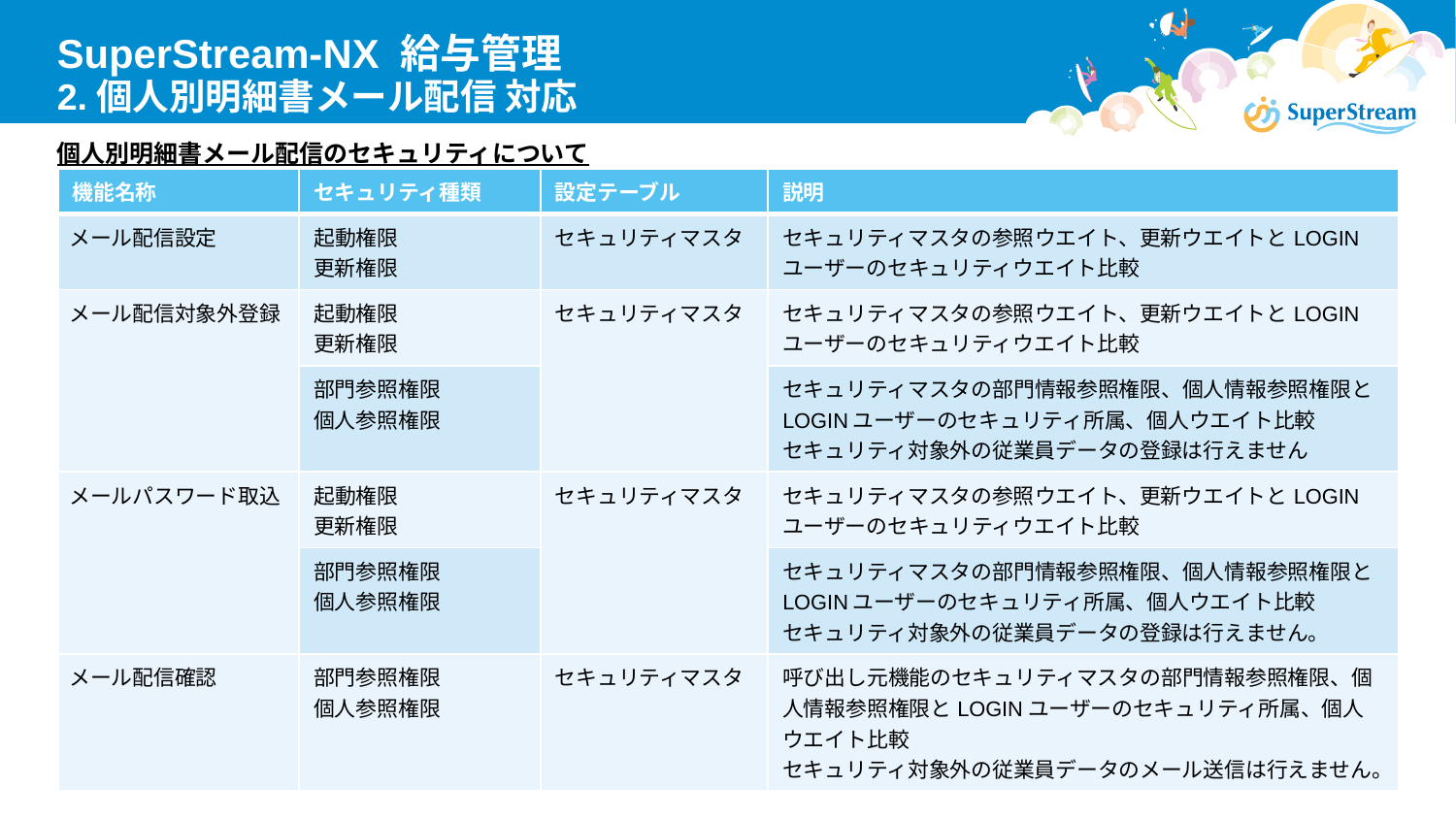

# SuperStream-NX 給与管理 2.個人別明細書メール配信 対応
個人別明細書メール配信のセキュリティについて
| 機能名称 | セキュリティ種類 | 設定テーブル | 説明 |
| --- | --- | --- | --- |
| メール配信設定 | 起動権限 更新権限 | セキュリティマスタ | セキュリティマスタの参照ウエイト、更新ウエイトとLOGINユーザーのセキュリティウエイト比較 |
| メール配信対象外登録 | 起動権限 更新権限 | セキュリティマスタ | セキュリティマスタの参照ウエイト、更新ウエイトとLOGINユーザーのセキュリティウエイト比較 |
|  | 部門参照権限 個人参照権限 |  | セキュリティマスタの部門情報参照権限、個人情報参照権限とLOGINユーザーのセキュリティ所属、個人ウエイト比較 セキュリティ対象外の従業員データの登録は行えません |
| メールパスワード取込 | 起動権限 更新権限 | セキュリティマスタ | セキュリティマスタの参照ウエイト、更新ウエイトとLOGINユーザーのセキュリティウエイト比較 |
|  | 部門参照権限 個人参照権限 |  | セキュリティマスタの部門情報参照権限、個人情報参照権限とLOGINユーザーのセキュリティ所属、個人ウエイト比較 セキュリティ対象外の従業員データの登録は行えません。 |
| メール配信確認 | 部門参照権限 個人参照権限 | セキュリティマスタ | 呼び出し元機能のセキュリティマスタの部門情報参照権限、個人情報参照権限とLOGINユーザーのセキュリティ所属、個人ウエイト比較 セキュリティ対象外の従業員データのメール送信は行えません。 |
©SuperStream Inc. All rights reserved.
29